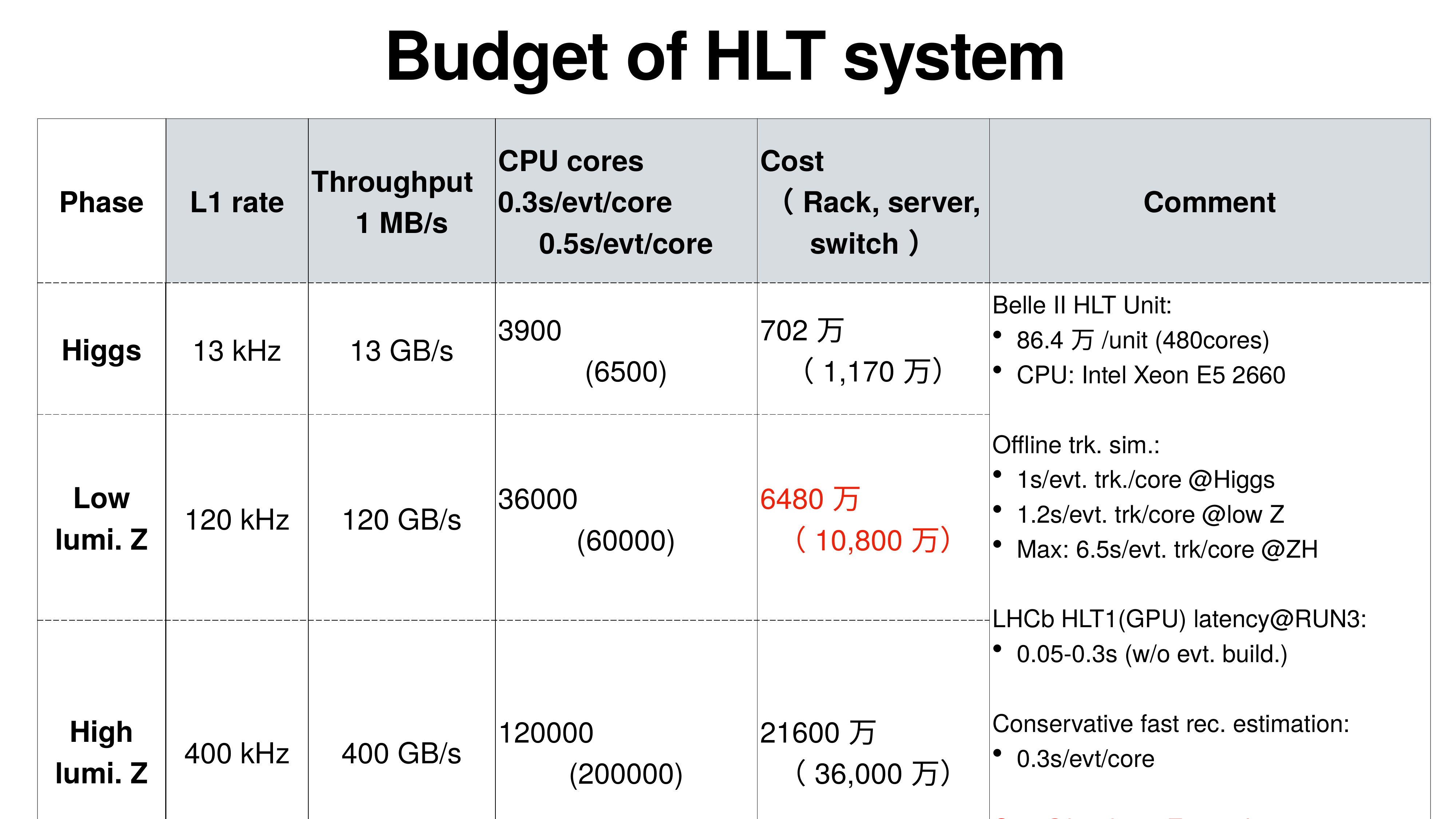

# Budget of HLT system
| Phase | L1 rate | Throughput 1 MB/s | CPU cores 0.3s/evt/core 0.5s/evt/core | Cost （Rack, server, switch） | Comment |
| --- | --- | --- | --- | --- | --- |
| Higgs | 13 kHz | 13 GB/s | 3900 (6500) | 702万 （1,170万） | Belle II HLT Unit: 86.4万/unit (480cores) CPU: Intel Xeon E5 2660 Offline trk. sim.: 1s/evt. trk./core @Higgs 1.2s/evt. trk/core @low Z Max: 6.5s/evt. trk/core @ZH LHCb HLT1(GPU) latency@RUN3: 0.05-0.3s (w/o evt. build.) Conservative fast rec. estimation: 0.3s/evt/core Cost@low lumi. Z as reference High lumi. Z (add memory to resolve) |
| Low lumi. Z | 120 kHz | 120 GB/s | 36000 (60000) | 6480万 （10,800万） |  |
| High lumi. Z | 400 kHz | 400 GB/s | 120000 (200000) | 21600万 （36,000万） |  |